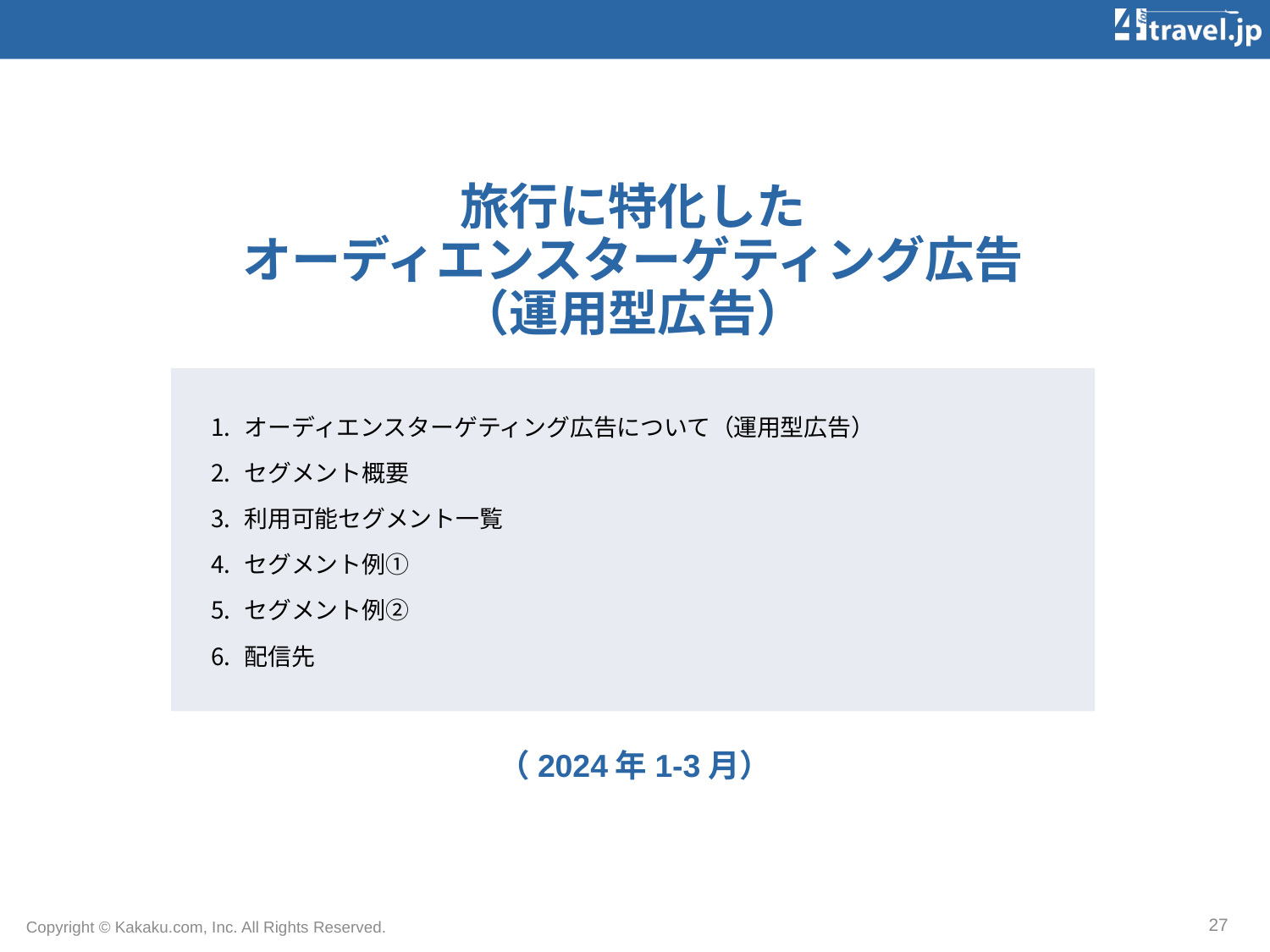

# 旅行に特化した オーディエンスターゲティング広告 （運用型広告）
オーディエンスターゲティング広告について（運用型広告）
セグメント概要
利用可能セグメント一覧
セグメント例①
セグメント例②
配信先
（2024年1-3月）
27
Copyright © Kakaku.com, Inc. All Rights Reserved.